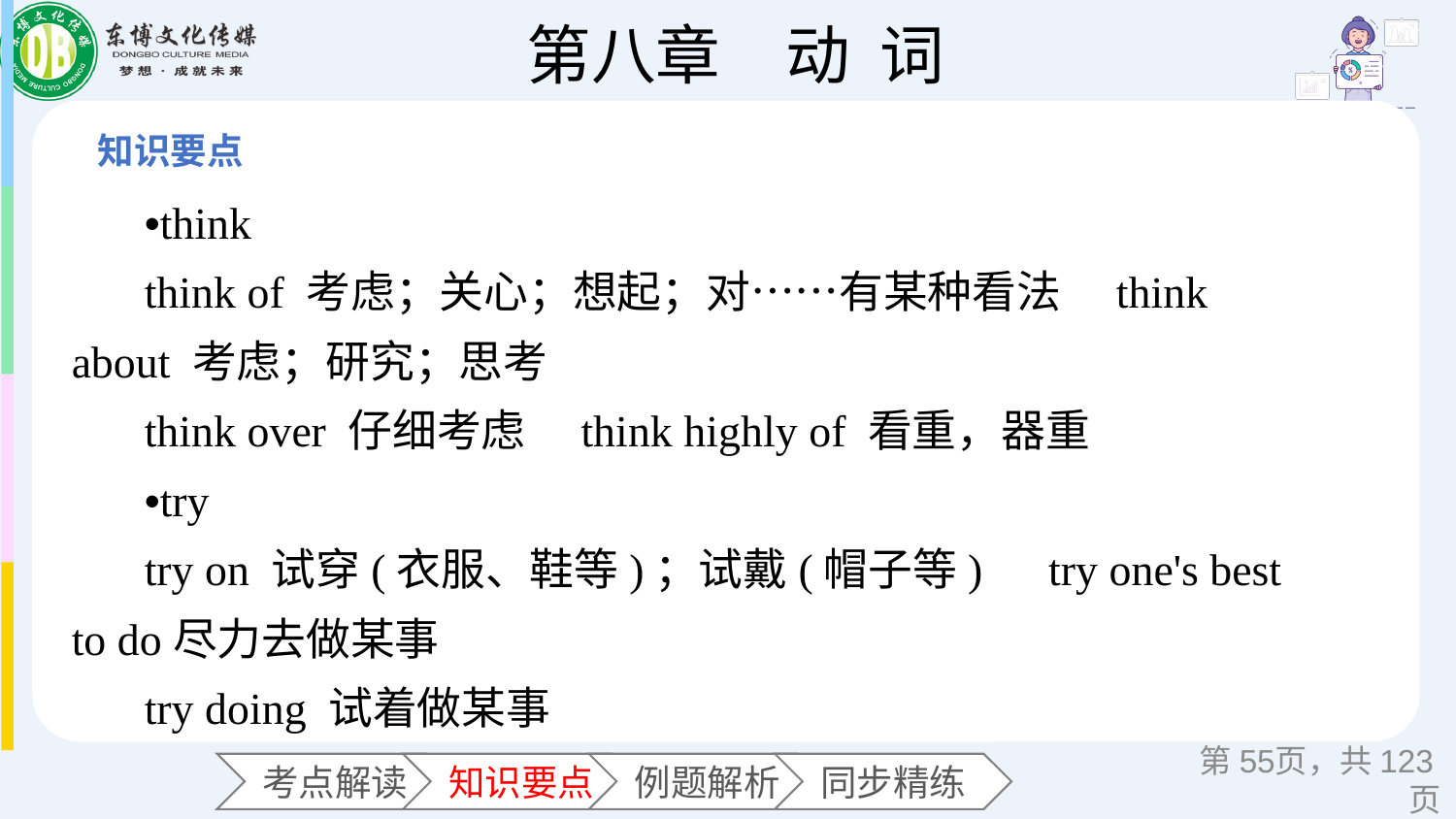

•think
think of 考虑；关心；想起；对……有某种看法　think about 考虑；研究；思考
think over 仔细考虑　think highly of 看重，器重
•try
try on 试穿(衣服、鞋等)；试戴(帽子等)　try one's best to do尽力去做某事
try doing 试着做某事
第55页，共123页